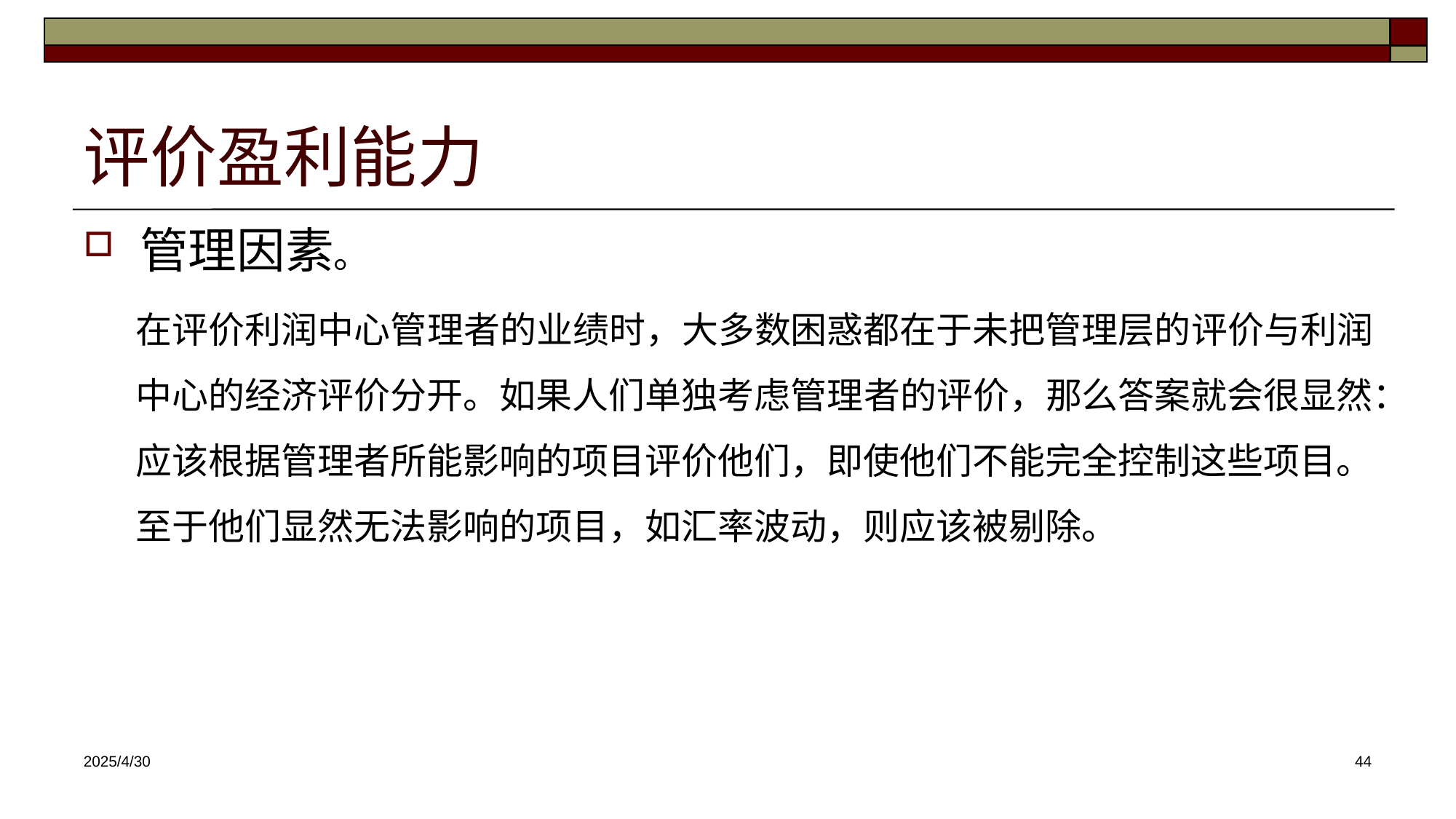

# 评价盈利能力
管理因素。
在评价利润中心管理者的业绩时，大多数困惑都在于未把管理层的评价与利润中心的经济评价分开。如果人们单独考虑管理者的评价，那么答案就会很显然：应该根据管理者所能影响的项目评价他们，即使他们不能完全控制这些项目。至于他们显然无法影响的项目，如汇率波动，则应该被剔除。
2025/4/30
44